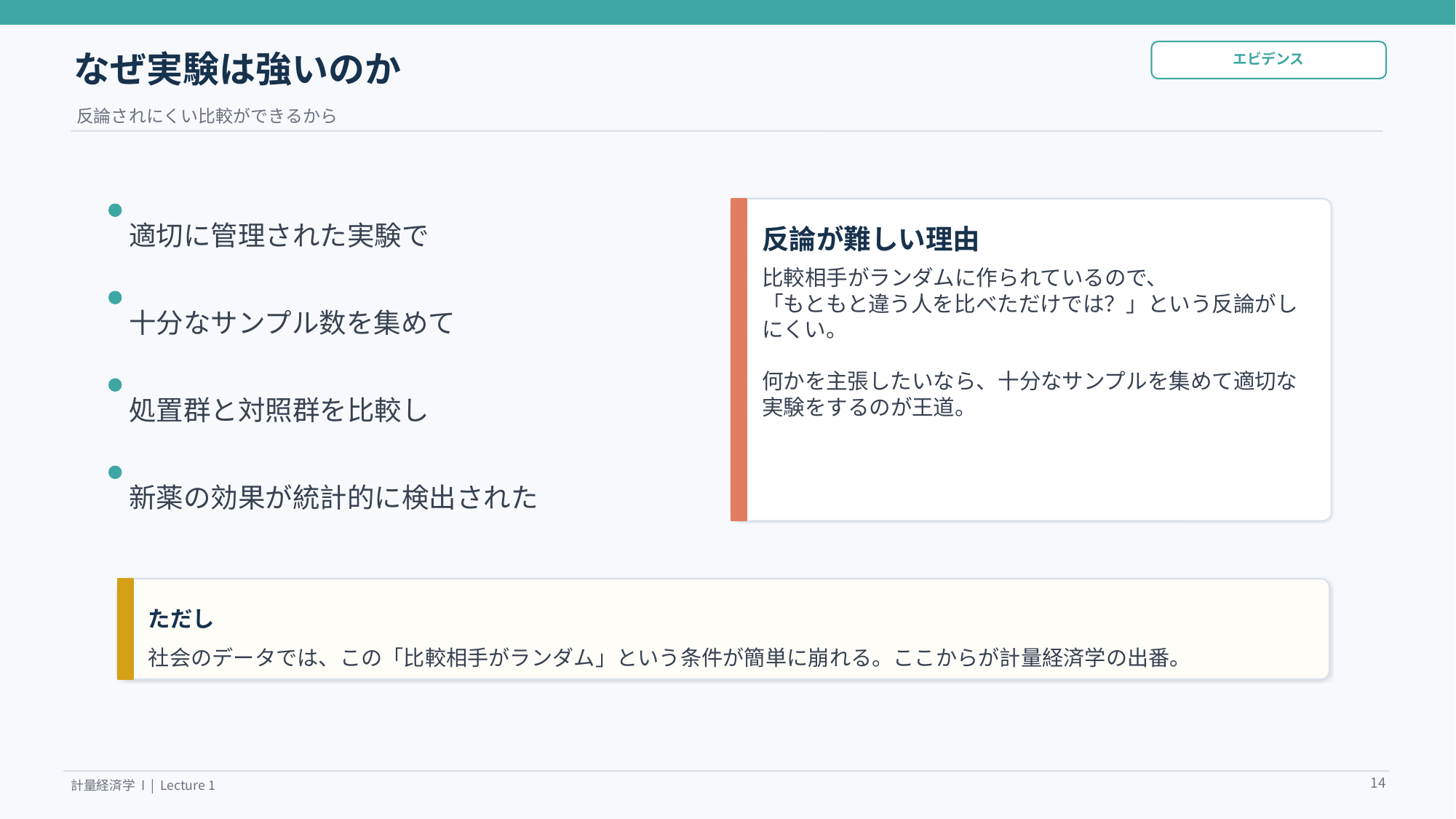

なぜ実験は強いのか

エビデンス
反論されにくい比較ができるから

適切に管理された実験で

反論が難しい理由
比較相手がランダムに作られているので、
「もともと違う人を比べただけでは？」という反論がしにくい。

何かを主張したいなら、十分なサンプルを集めて適切な実験をするのが王道。
十分なサンプル数を集めて

処置群と対照群を比較し

新薬の効果が統計的に検出された

ただし
社会のデータでは、この「比較相手がランダム」という条件が簡単に崩れる。ここからが計量経済学の出番。

14
計量経済学 I  |  Lecture 1